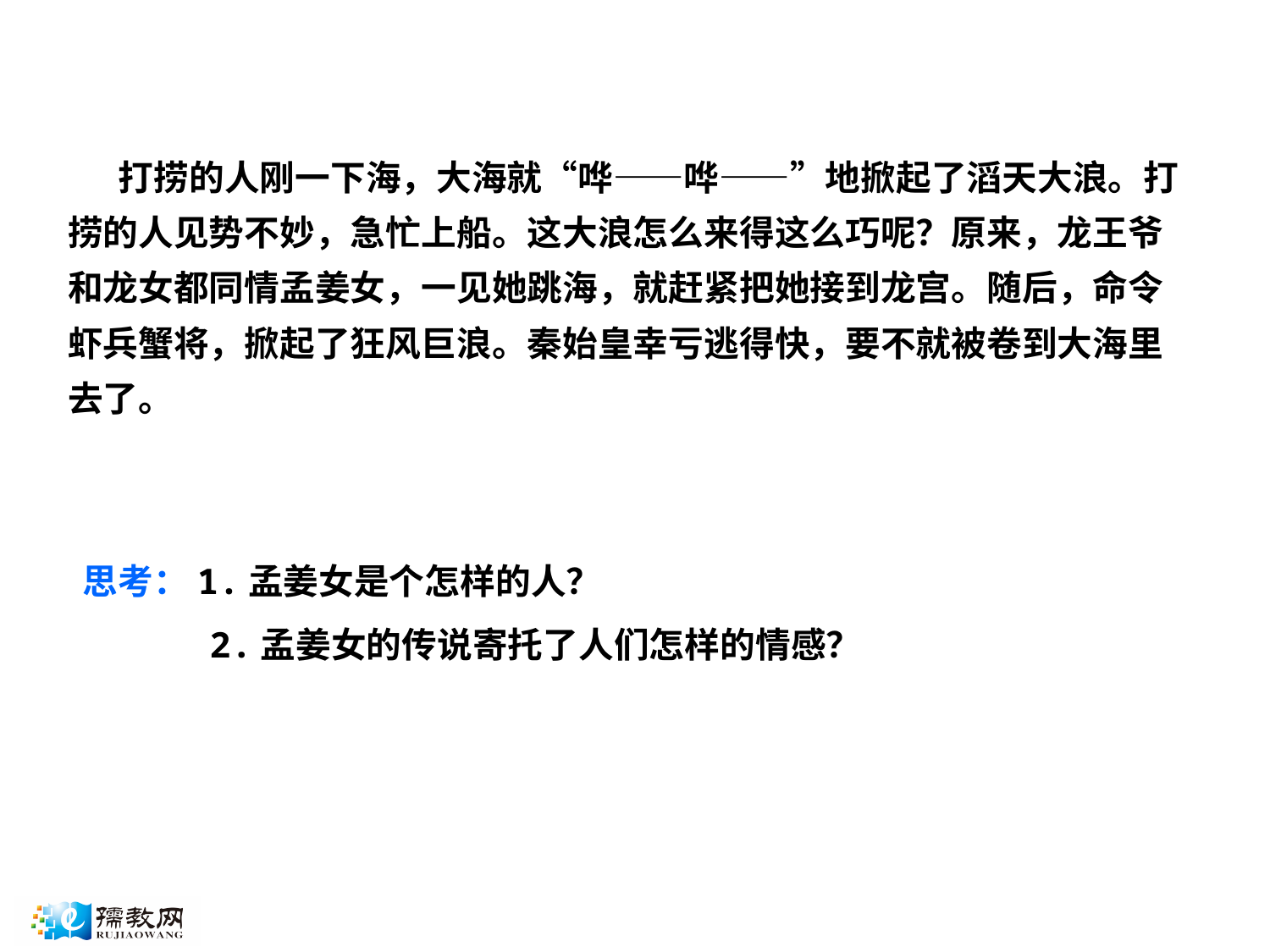

打捞的人刚一下海，大海就“哗——哗——”地掀起了滔天大浪。打捞的人见势不妙，急忙上船。这大浪怎么来得这么巧呢？原来，龙王爷和龙女都同情孟姜女，一见她跳海，就赶紧把她接到龙宫。随后，命令虾兵蟹将，掀起了狂风巨浪。秦始皇幸亏逃得快，要不就被卷到大海里去了。
思考：1.孟姜女是个怎样的人？
      2.孟姜女的传说寄托了人们怎样的情感？